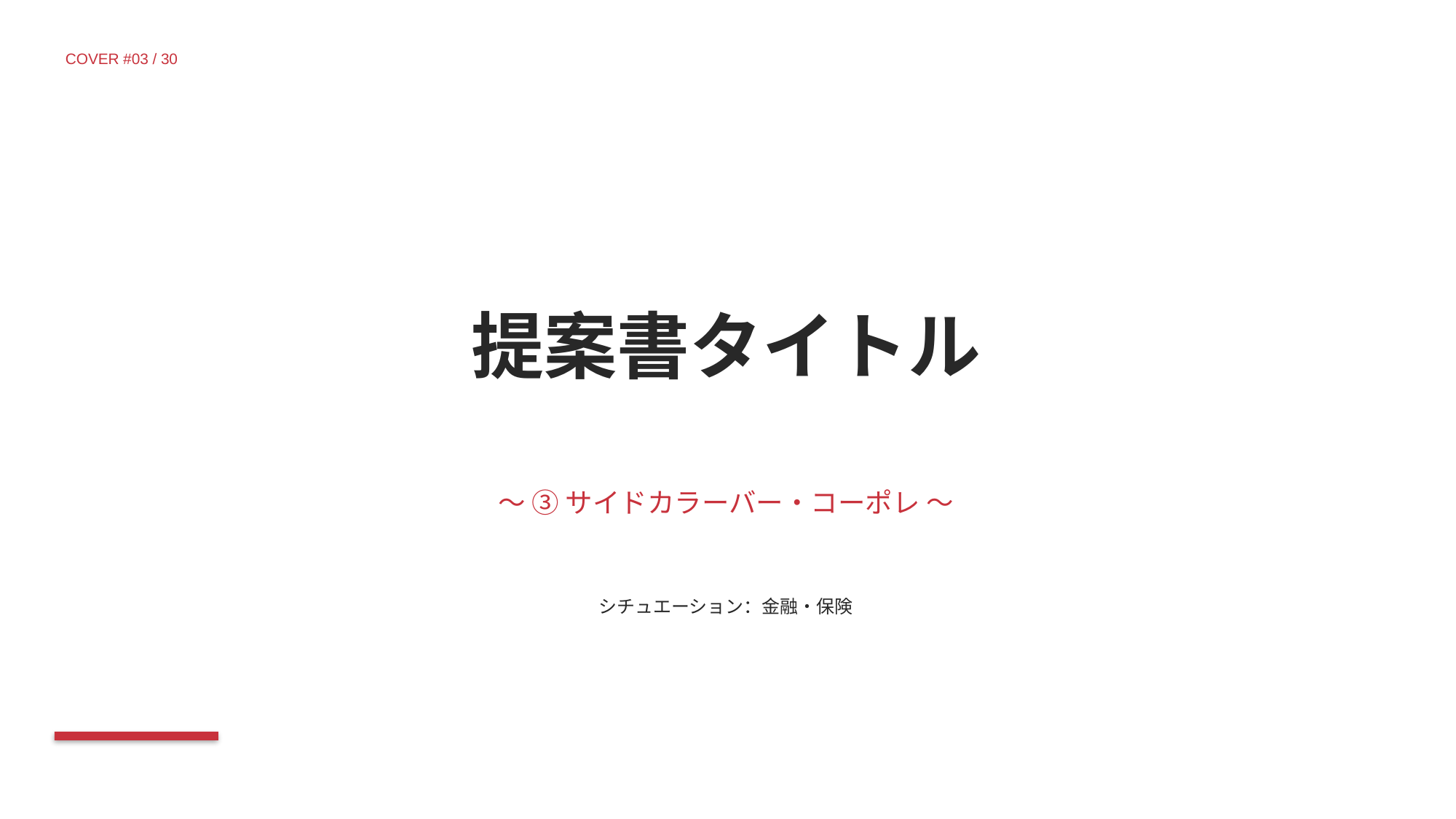

COVER #03 / 30
提案書タイトル
〜 ③ サイドカラーバー・コーポレ 〜
シチュエーション：金融・保険